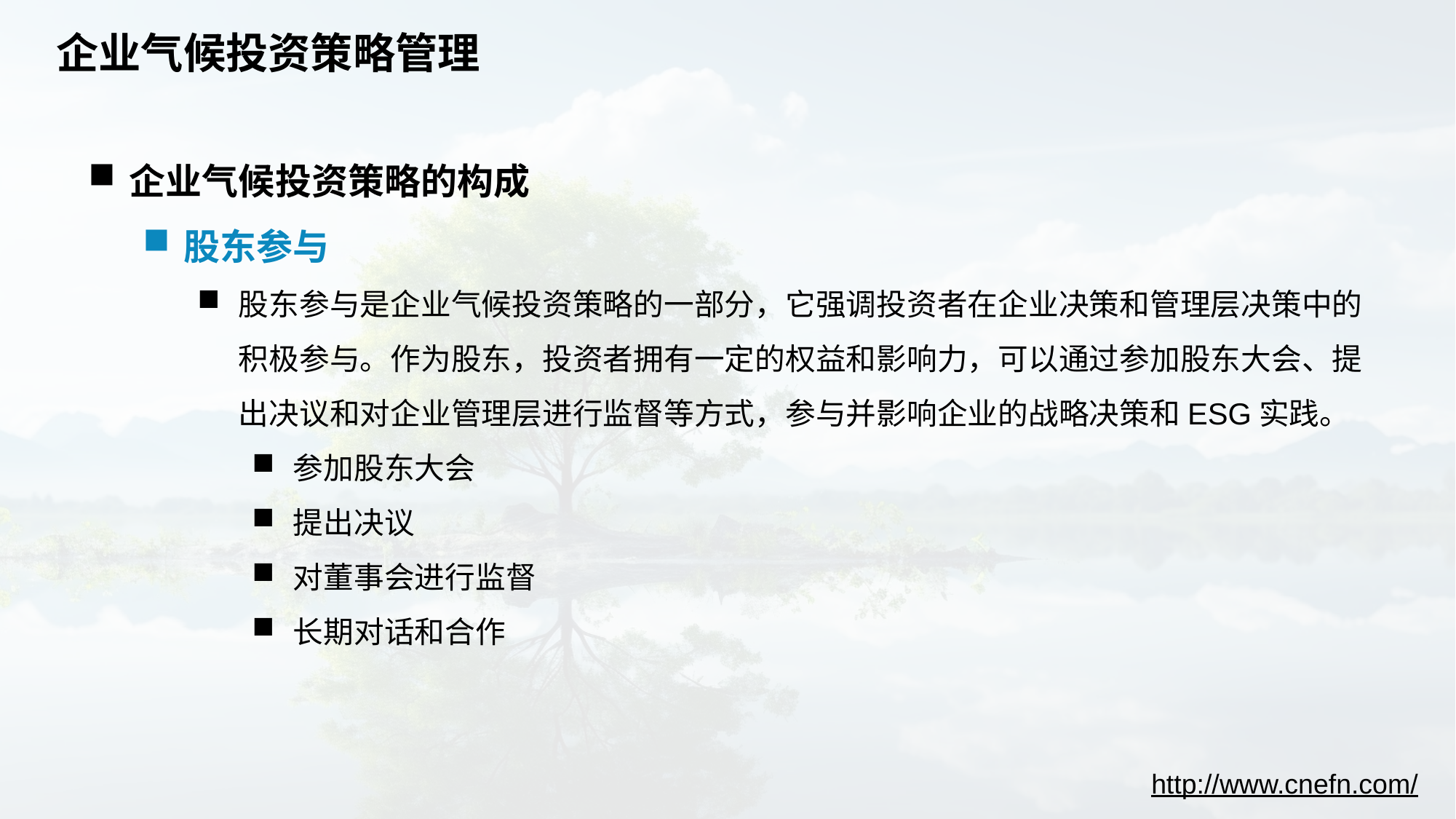

# 企业气候投资策略管理
企业气候投资策略的构成
股东参与
股东参与是企业气候投资策略的一部分，它强调投资者在企业决策和管理层决策中的积极参与。作为股东，投资者拥有一定的权益和影响力，可以通过参加股东大会、提出决议和对企业管理层进行监督等方式，参与并影响企业的战略决策和ESG实践。
参加股东大会
提出决议
对董事会进行监督
长期对话和合作